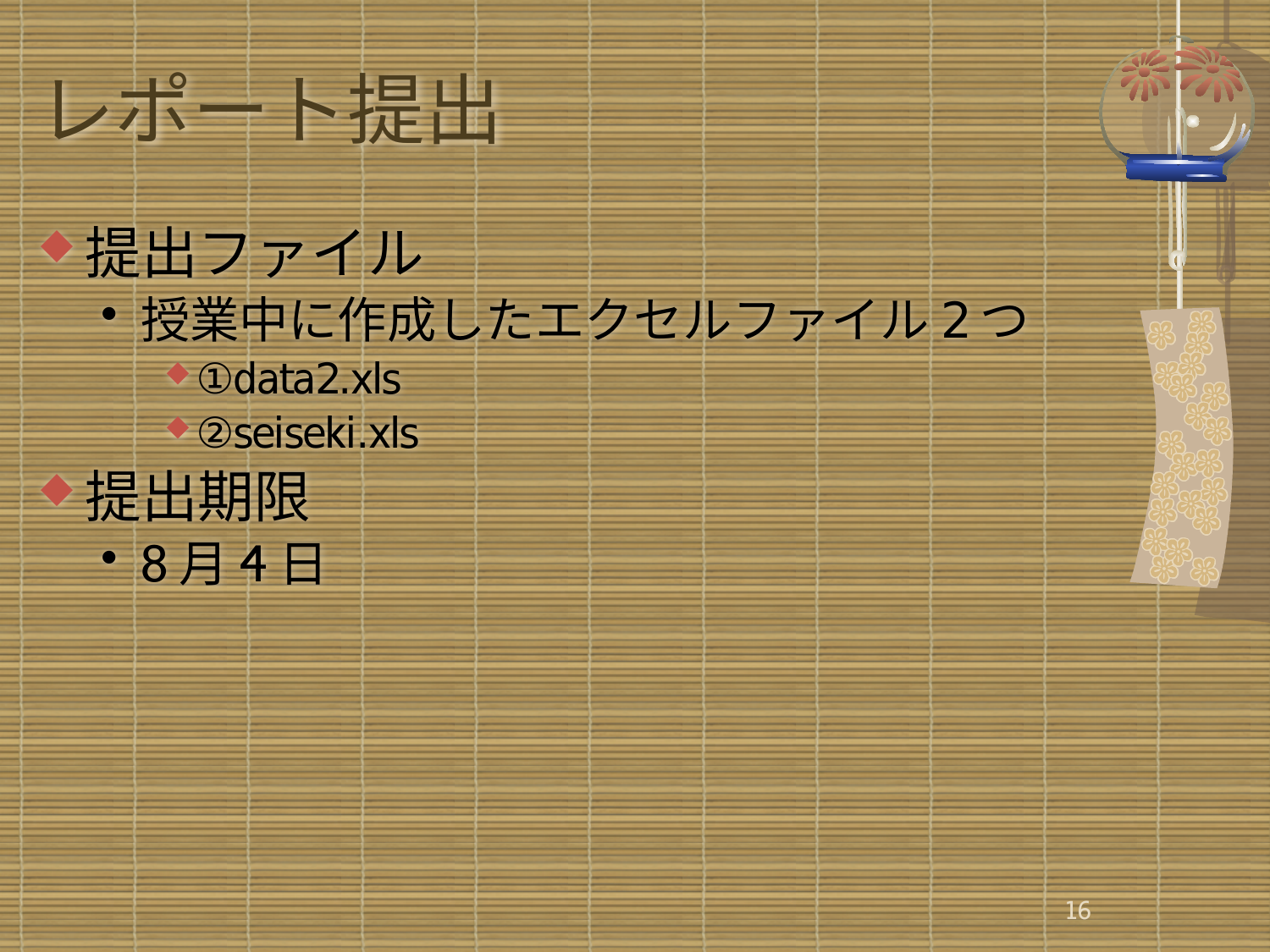

# レポート提出
提出ファイル
授業中に作成したエクセルファイル2つ
①data2.xls
②seiseki.xls
提出期限
8月4日
16